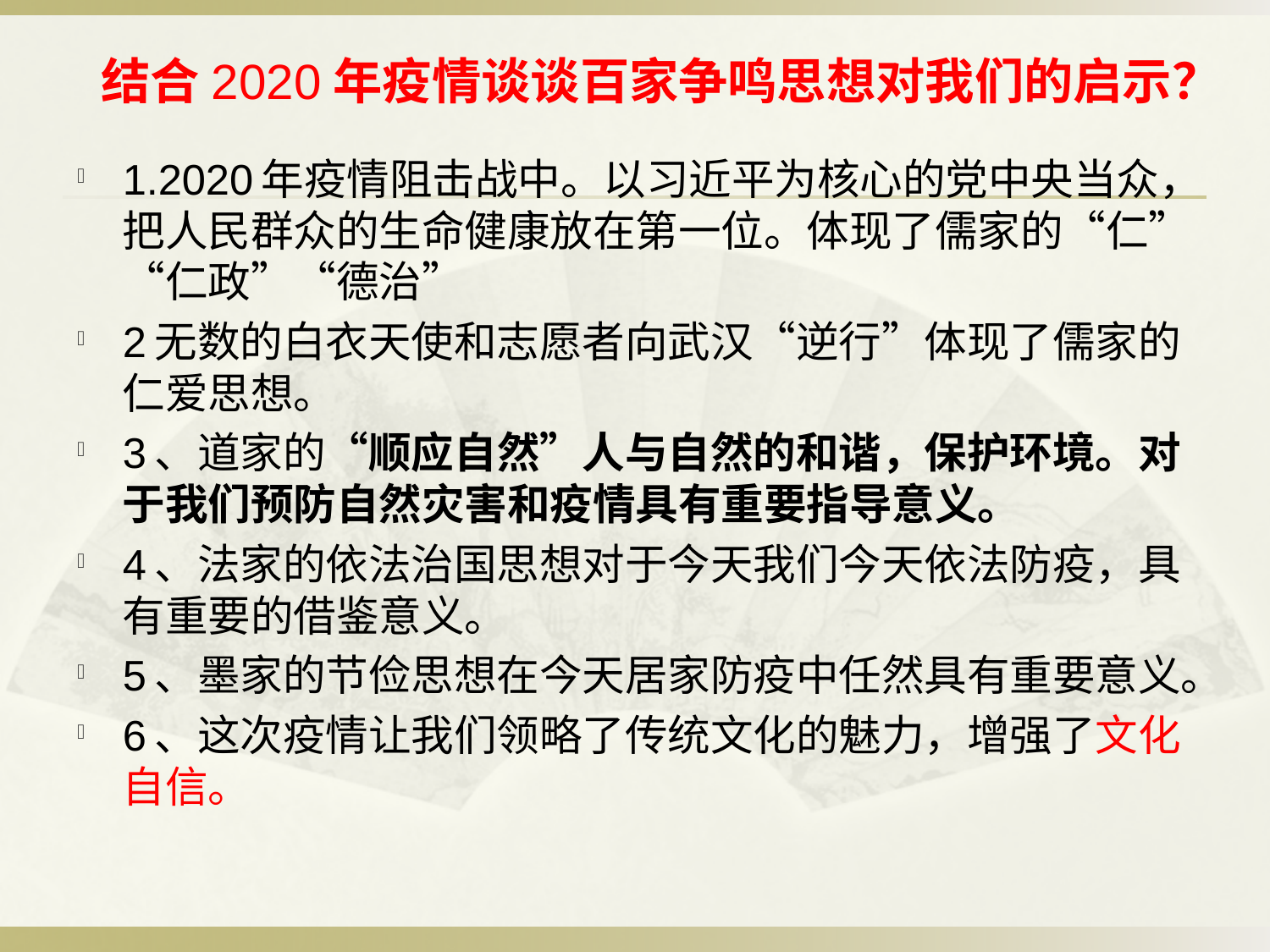

# 结合2020年疫情谈谈百家争鸣思想对我们的启示？
1.2020年疫情阻击战中。以习近平为核心的党中央当众，把人民群众的生命健康放在第一位。体现了儒家的“仁”“仁政”“德治”
2无数的白衣天使和志愿者向武汉“逆行”体现了儒家的仁爱思想。
3、道家的“顺应自然”人与自然的和谐，保护环境。对于我们预防自然灾害和疫情具有重要指导意义。
4、法家的依法治国思想对于今天我们今天依法防疫，具有重要的借鉴意义。
5、墨家的节俭思想在今天居家防疫中任然具有重要意义。
6、这次疫情让我们领略了传统文化的魅力，增强了文化自信。